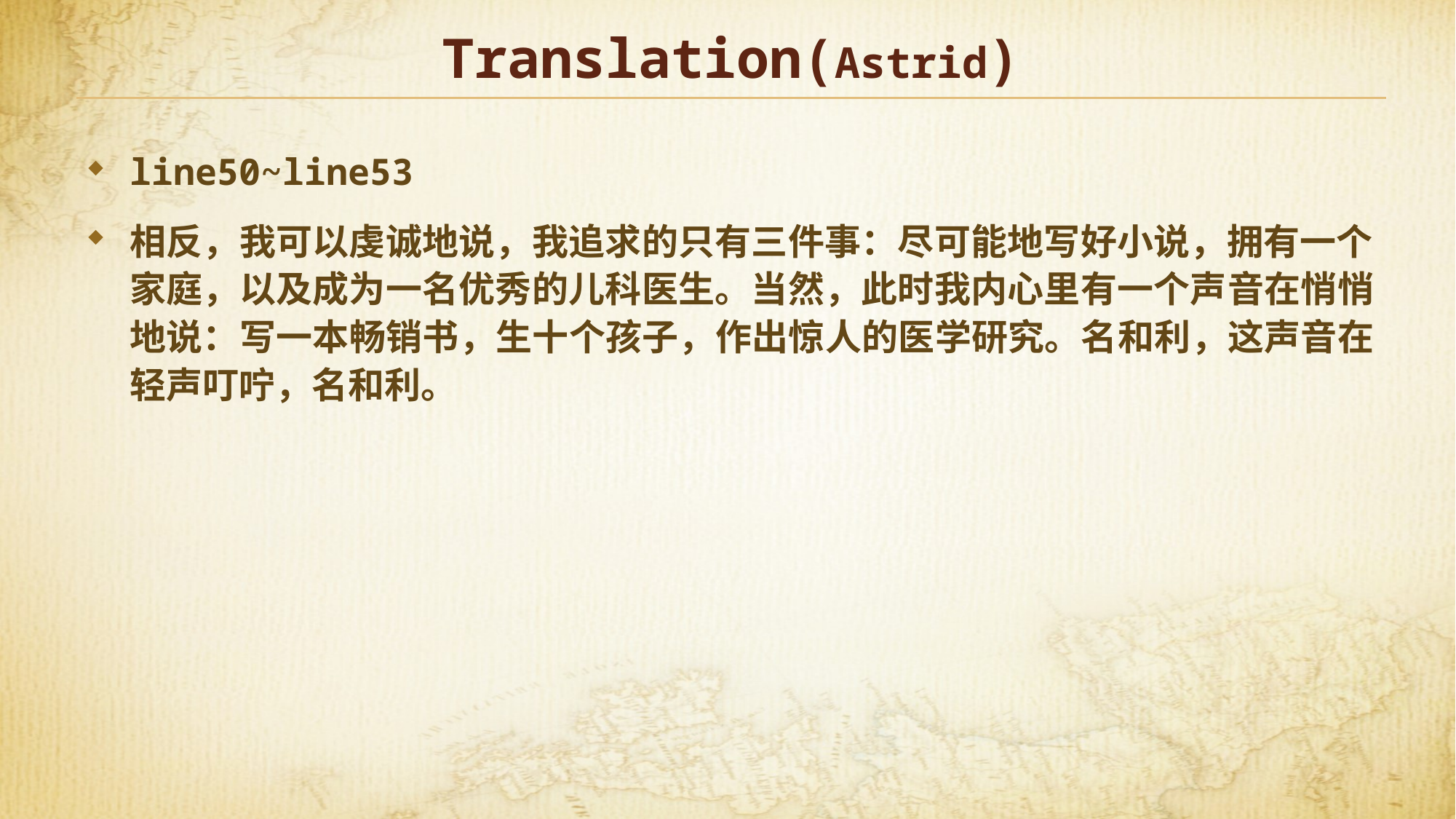

# Translation(Astrid)
line50~line53
相反，我可以虔诚地说，我追求的只有三件事：尽可能地写好小说，拥有一个家庭，以及成为一名优秀的儿科医生。当然，此时我内心里有一个声音在悄悄地说：写一本畅销书，生十个孩子，作出惊人的医学研究。名和利，这声音在轻声叮咛，名和利。